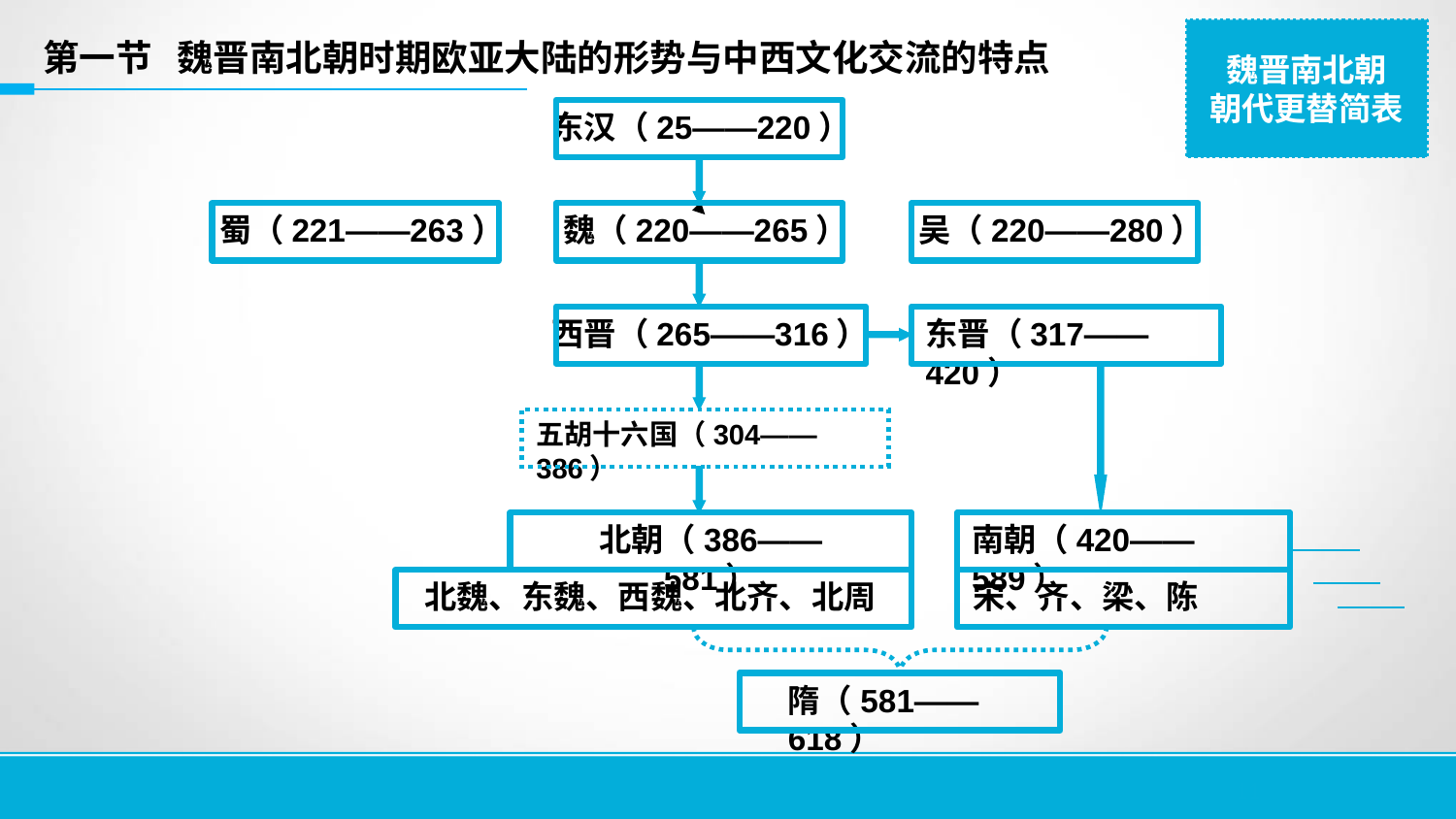

第一节   魏晋南北朝时期欧亚大陆的形势与中西文化交流的特点

魏晋南北朝
朝代更替简表

东汉（25——220）

蜀（221——263）

魏（220——265）

吴（220——280）

西晋（265——316）

东晋（317——420）

五胡十六国（304——386）

北朝（386——581）
南朝（420——589）

 北魏、东魏、西魏、北齐、北周

宋、齐、梁、陈

隋（581——618）
11